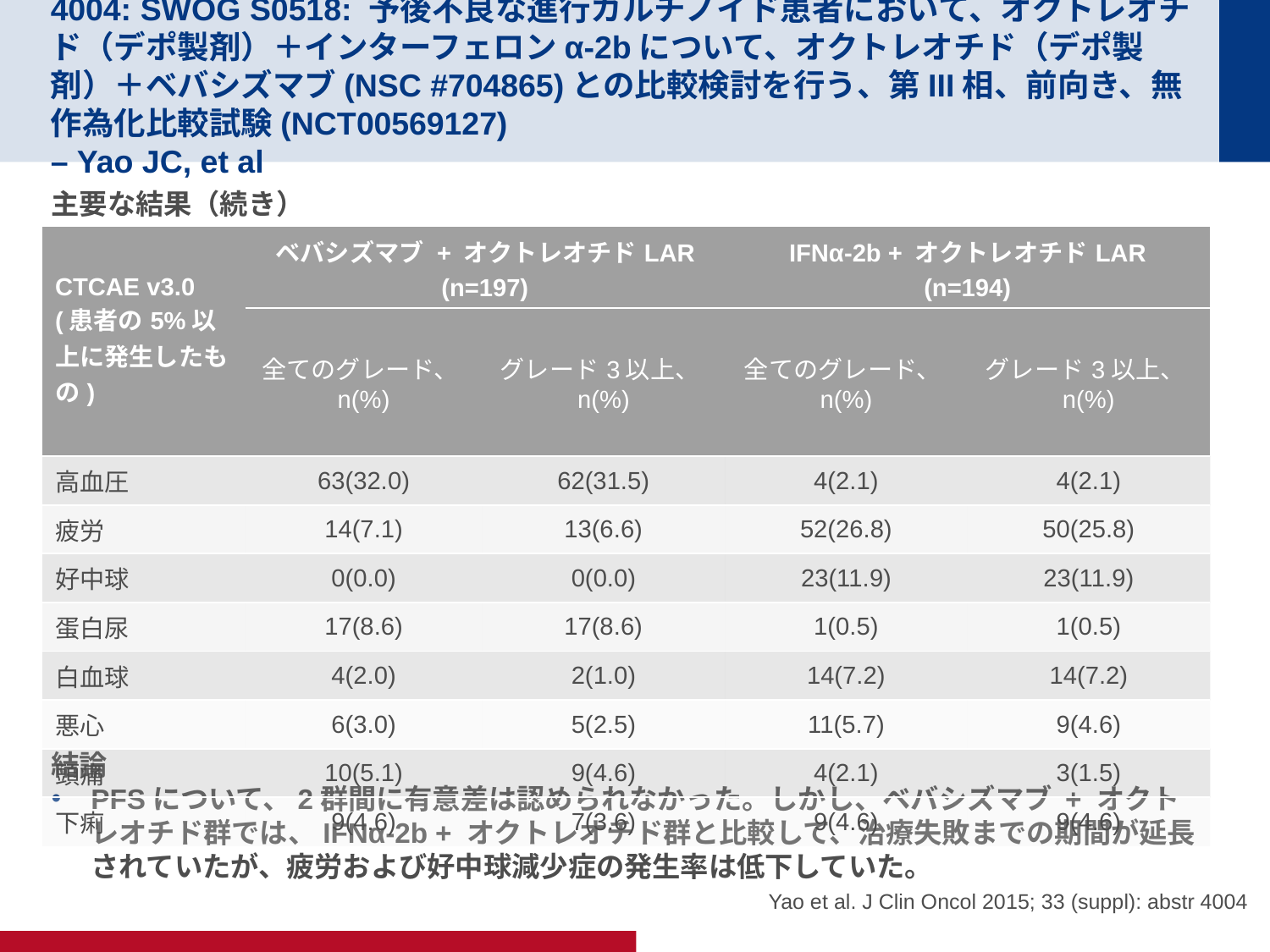

# 4004: SWOG S0518: 予後不良な進行カルチノイド患者において、オクトレオチド（デポ製剤）＋インターフェロンα-2bについて、オクトレオチド（デポ製剤）＋ベバシズマブ(NSC #704865)との比較検討を行う、第III相、前向き、無作為化比較試験(NCT00569127) – Yao JC, et al
主要な結果（続き）

結論
PFSについて、2群間に有意差は認められなかった。しかし、ベバシズマブ + オクトレオチド群では、IFNα-2b + オクトレオチド群と比較して、治療失敗までの期間が延長されていたが、疲労および好中球減少症の発生率は低下していた。
| CTCAE v3.0 (患者の5%以上に発生したもの) | ベバシズマブ + オクトレオチドLAR (n=197) |  | IFNα-2b + オクトレオチドLAR (n=194) |  |
| --- | --- | --- | --- | --- |
|  | 全てのグレード、n(%) | グレード3以上、n(%) | 全てのグレード、n(%) | グレード3以上、n(%) |
| 高血圧 | 63(32.0) | 62(31.5) | 4(2.1) | 4(2.1) |
| 疲労 | 14(7.1) | 13(6.6) | 52(26.8) | 50(25.8) |
| 好中球 | 0(0.0) | 0(0.0) | 23(11.9) | 23(11.9) |
| 蛋白尿 | 17(8.6) | 17(8.6) | 1(0.5) | 1(0.5) |
| 白血球 | 4(2.0) | 2(1.0) | 14(7.2) | 14(7.2) |
| 悪心 | 6(3.0) | 5(2.5) | 11(5.7) | 9(4.6) |
| 頭痛 | 10(5.1) | 9(4.6) | 4(2.1) | 3(1.5) |
| 下痢 | 9(4.6) | 7(3.6) | 9(4.6) | 9(4.6) |
Yao et al. J Clin Oncol 2015; 33 (suppl): abstr 4004